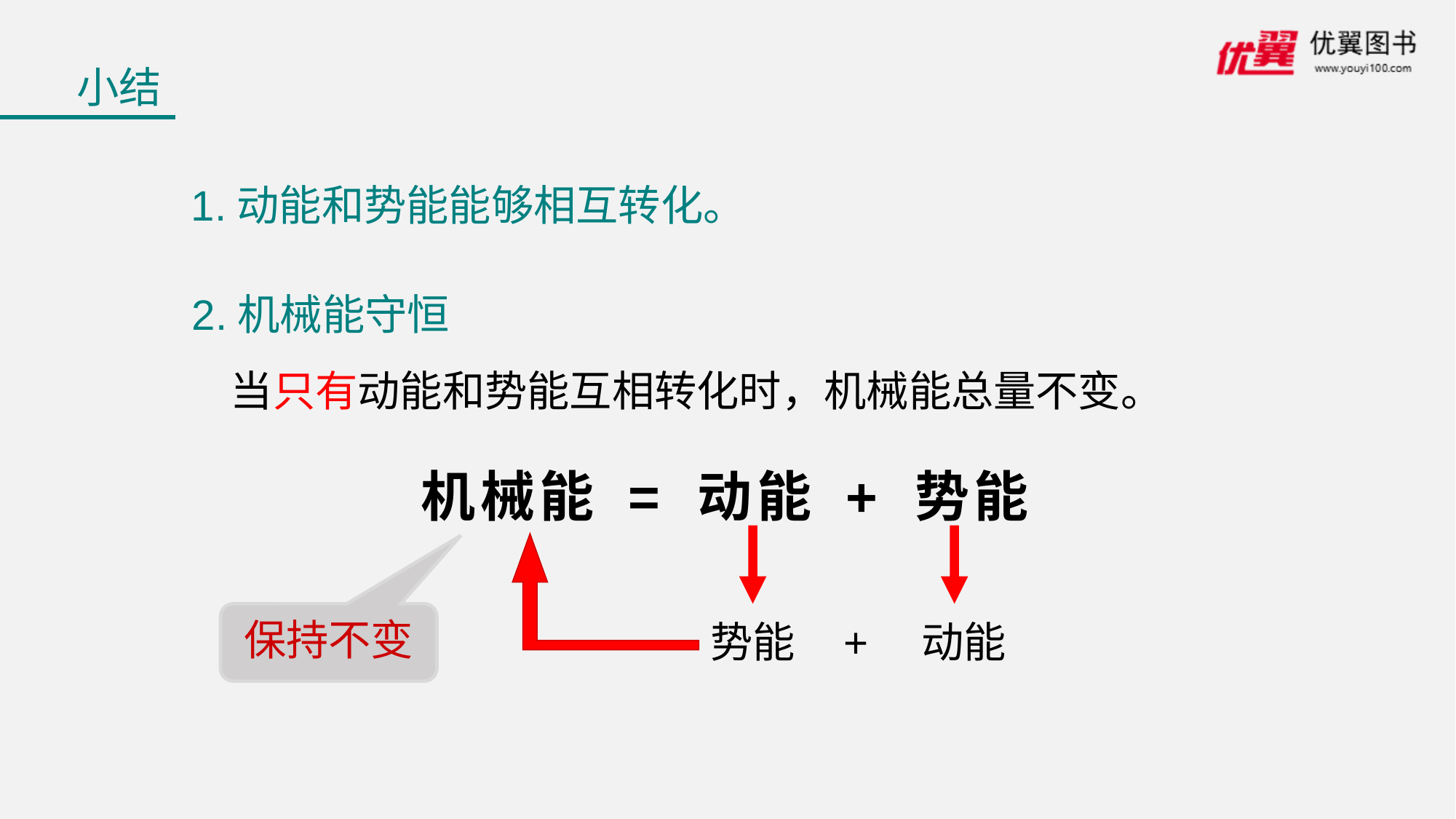

小结
1.动能和势能能够相互转化。
2.机械能守恒
   当只有动能和势能互相转化时，机械能总量不变。
机械能 = 动能 + 势能

保持不变
势能
+
 动能